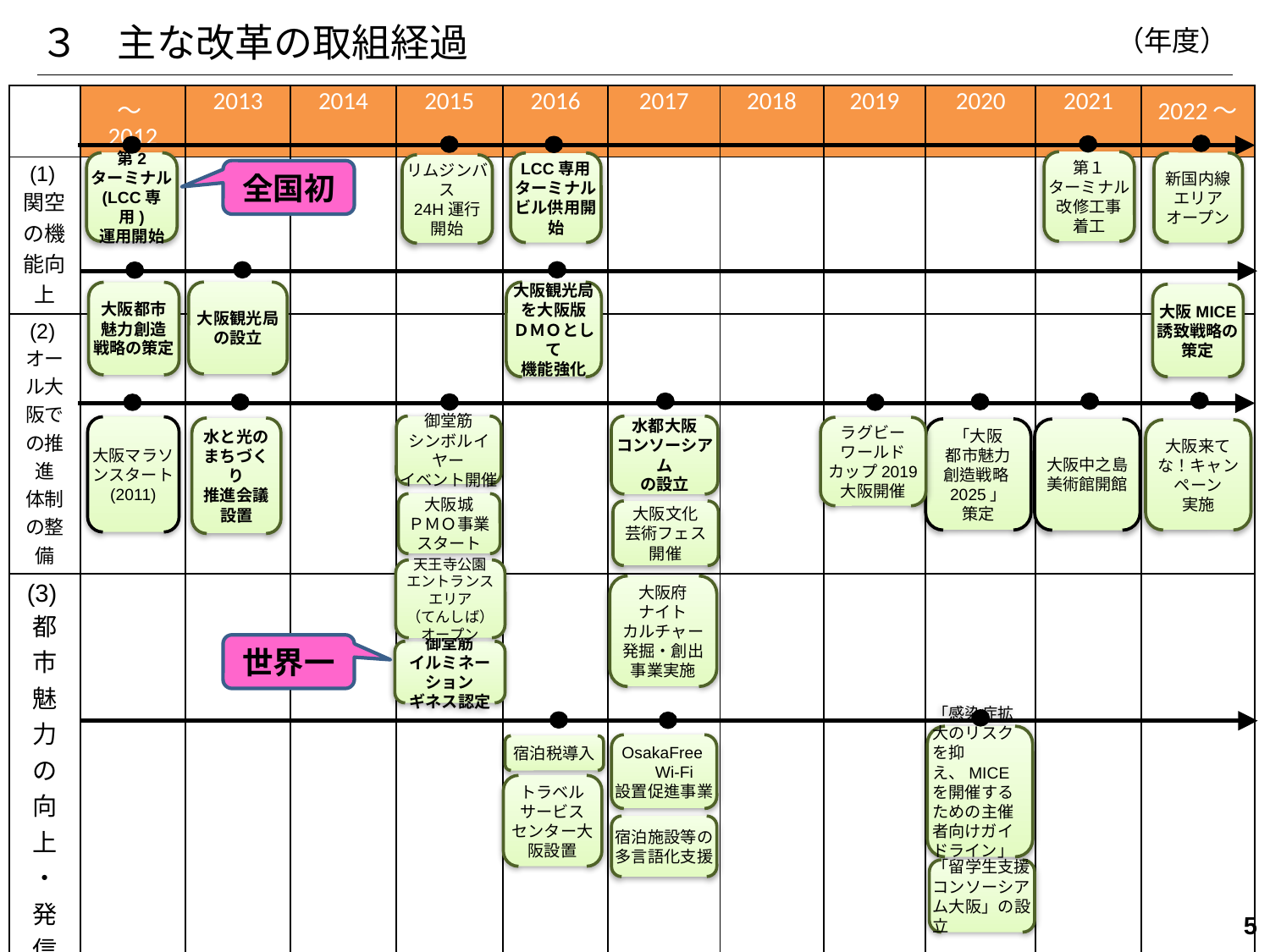

３　主な改革の取組経過
（年度）
|  | ～2012 | 2013 | 2014 | 2015 | 2016 | 2017 | 2018 | 2019 | 2020 | 2021 | 2022～ |
| --- | --- | --- | --- | --- | --- | --- | --- | --- | --- | --- | --- |
| (1)関空の機能向上 |  |  |  |  |  |  |  |  |  |  |  |
| (2)オール大阪での推進 体制の整備 |  |  |  |  |  |  |  |  |  |  |  |
| (3)都市魅力の 向上・発信 |  |  |  |  |  |  |  |  |  |  |  |
| (4)受入 環境の整備 |  |  |  |  |  |  |  |  |  |  |  |

第１
ターミナル
改修工事
着工
第2
ターミナル
(LCC専用)
運用開始
新国内線
エリア
オープン
LCC専用ターミナルビル供用開始
リムジンバス
24H運行
開始
全国初

大阪観光局の設立
大阪観光局を大阪版
ＤＭＯとして
機能強化
大阪都市
魅力創造
戦略の策定
大阪MICE
誘致戦略の策定

御堂筋
シンボルイヤー
イベント開催
水都大阪
コンソーシアム
の設立
大阪マラソンスタート
(2011)
ラグビー
ワールドカップ2019
大阪開催
水と光のまちづくり
推進会議設置
「大阪
都市魅力
創造戦略2025」
策定
大阪中之島美術館開館
大阪来てな！キャンペーン
実施
大阪城
ＰＭＯ事業
スタート
大阪文化
芸術フェス
開催
天王寺公園
エントランスエリア
（てんしば）
オープン
大阪府
ナイト
カルチャー
発掘・創出
事業実施
世界一
御堂筋
イルミネーション
ギネス認定

「感染症拡大のリスクを抑え、MICEを開催するための主催者向けガイドライン」策定
OsakaFree　Wi-Fi
設置促進事業
宿泊税導入
トラベル
サービス
センター大阪設置
宿泊施設等の
多言語化支援
「留学生支援コンソーシアム大阪」の設立
5